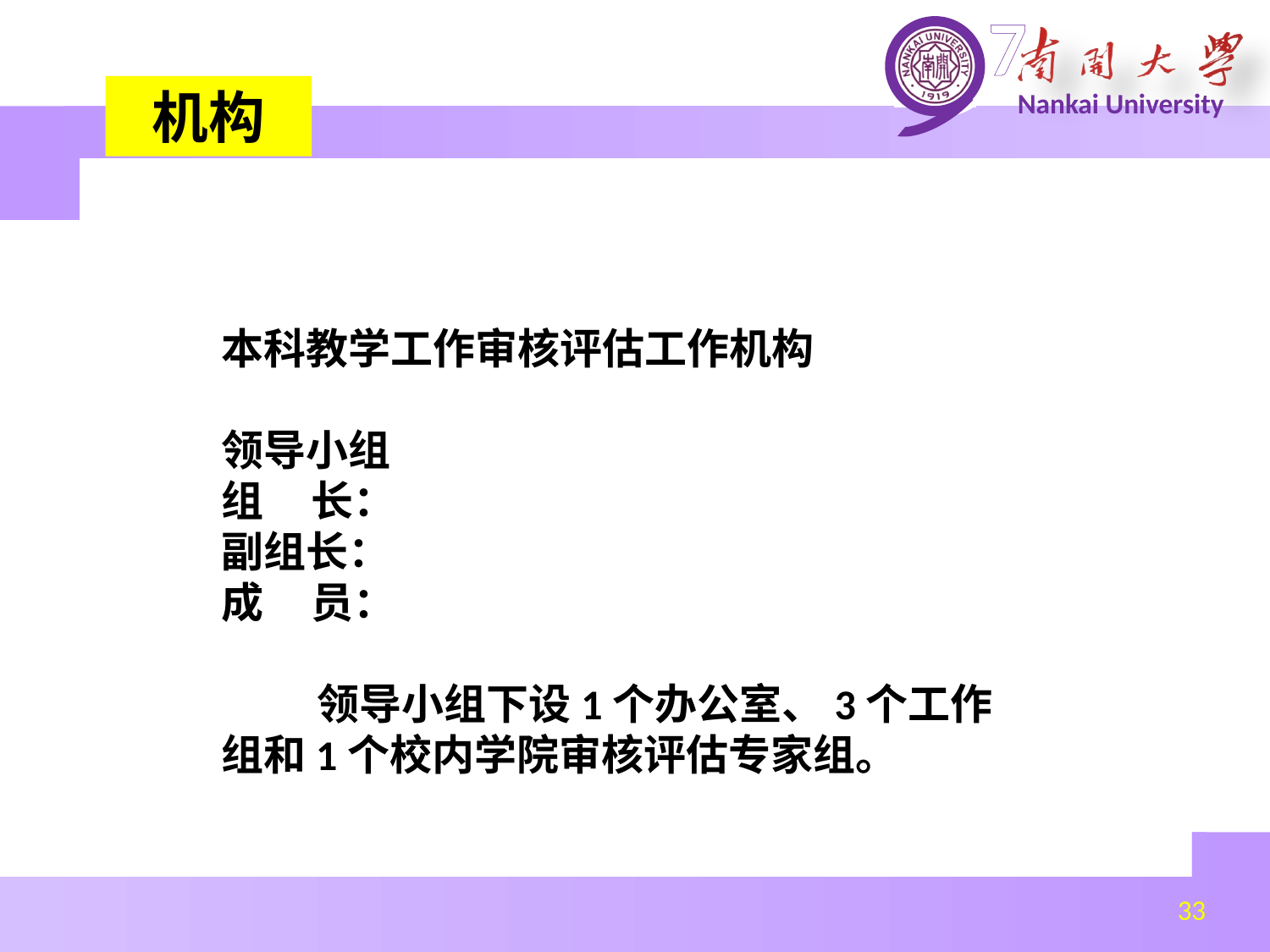

机构
本科教学工作审核评估工作机构

领导小组
组     长：
副组长：
成     员：

         领导小组下设1个办公室、3个工作组和1个校内学院审核评估专家组。